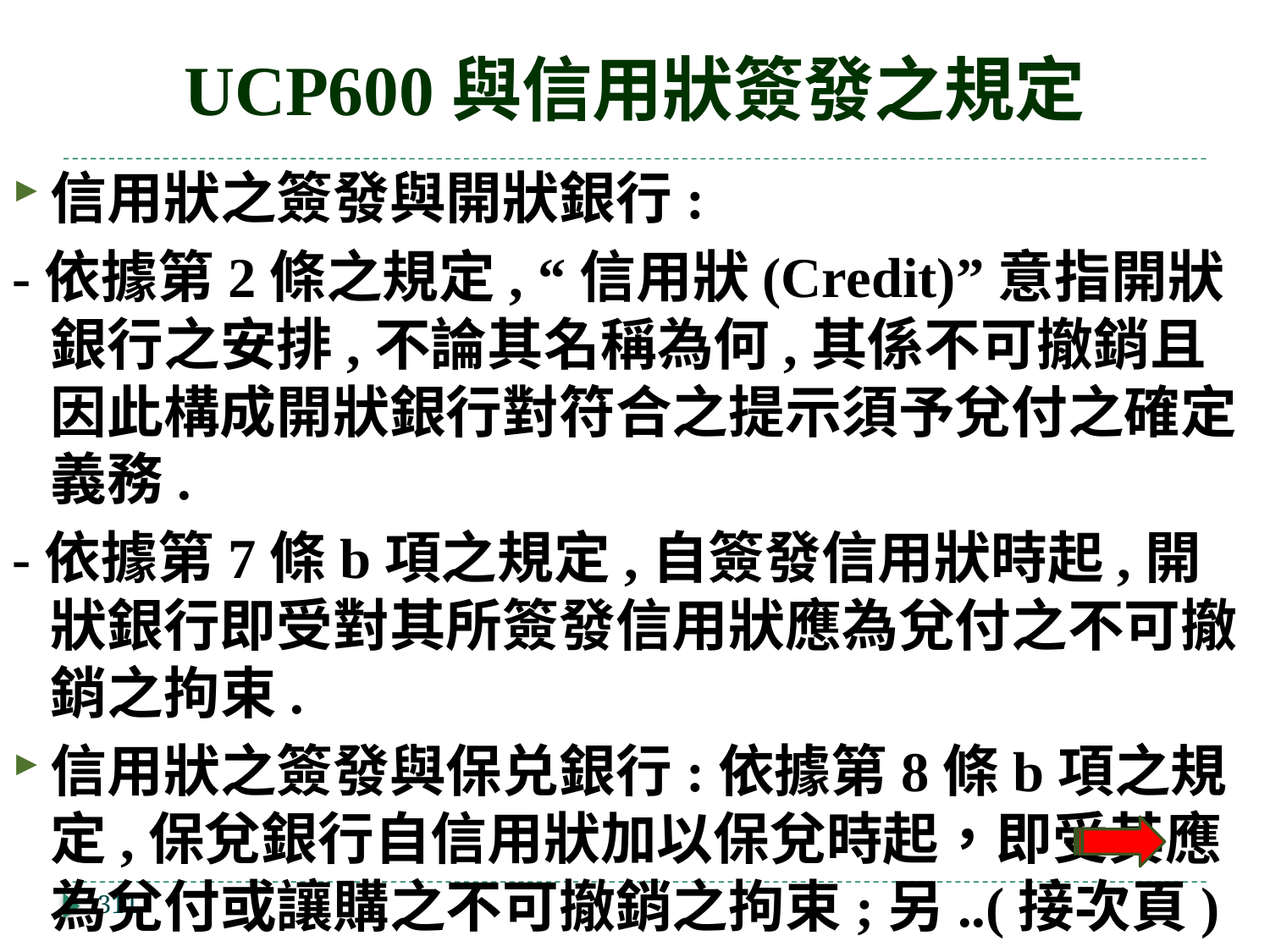

# UCP600與信用狀簽發之規定
信用狀之簽發與開狀銀行:
-依據第2條之規定, “信用狀(Credit)”意指開狀銀行之安排,不論其名稱為何,其係不可撤銷且因此構成開狀銀行對符合之提示須予兌付之確定義務.
-依據第7條b項之規定,自簽發信用狀時起,開狀銀行即受對其所簽發信用狀應為兌付之不可撤銷之拘束.
信用狀之簽發與保兑銀行:依據第8條b項之規定,保兌銀行自信用狀加以保兌時起，即受其應為兌付或讓購之不可撤銷之拘束;另..(接次頁)

311